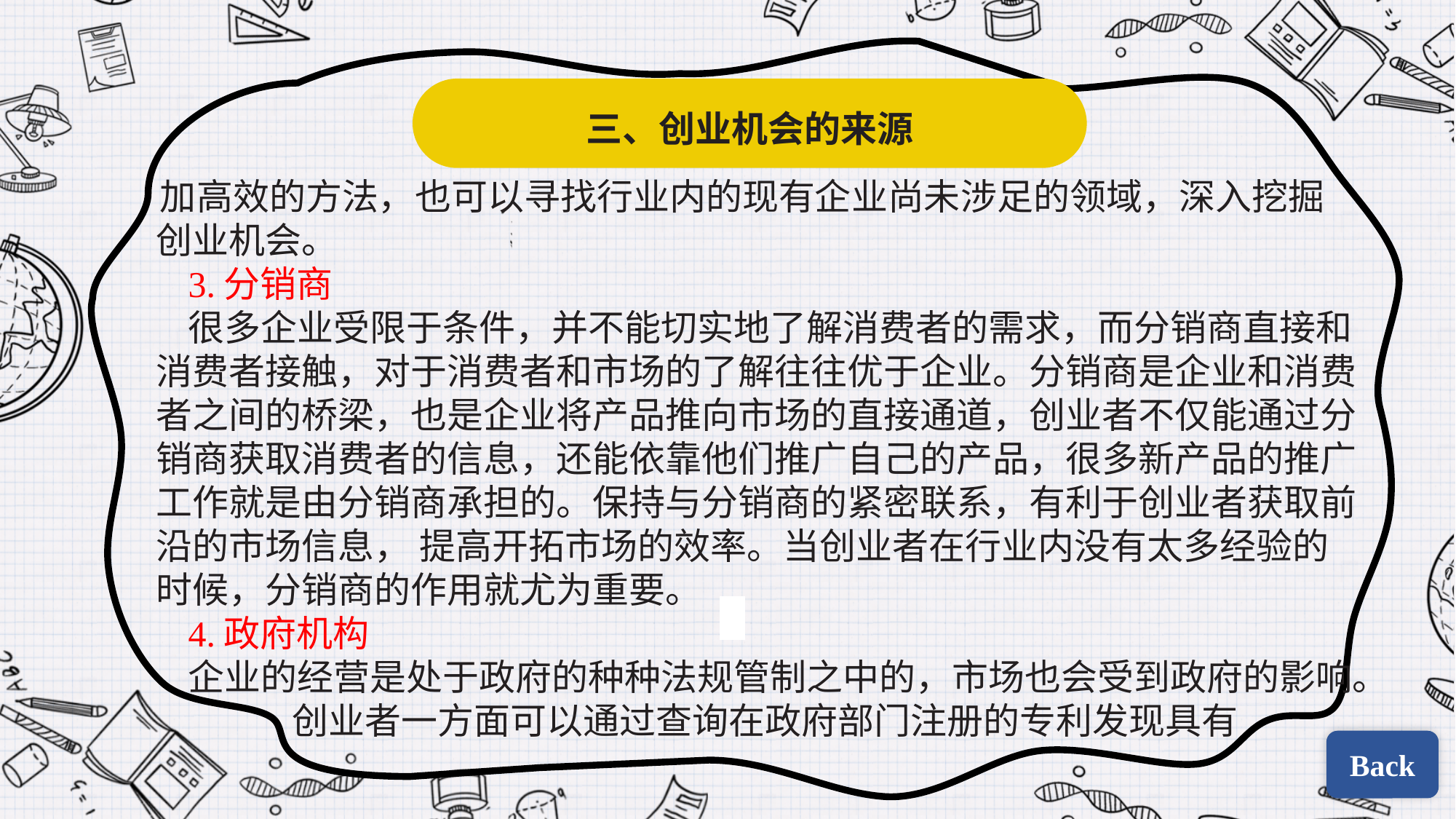

三、创业机会的来源
加高效的方法，也可以寻找行业内的现有企业尚未涉足的领域，深入挖掘创业机会。
3.分销商
很多企业受限于条件，并不能切实地了解消费者的需求，而分销商直接和消费者接触，对于消费者和市场的了解往往优于企业。分销商是企业和消费者之间的桥梁，也是企业将产品推向市场的直接通道，创业者不仅能通过分销商获取消费者的信息，还能依靠他们推广自己的产品，很多新产品的推广工作就是由分销商承担的。保持与分销商的紧密联系，有利于创业者获取前沿的市场信息， 提高开拓市场的效率。当创业者在行业内没有太多经验的时候，分销商的作用就尤为重要。
4.政府机构
企业的经营是处于政府的种种法规管制之中的，市场也会受到政府的影响。vvvvvvv创业者一方面可以通过查询在政府部门注册的专利发现具有
|  |  |
| --- | --- |
|  |  |

Back